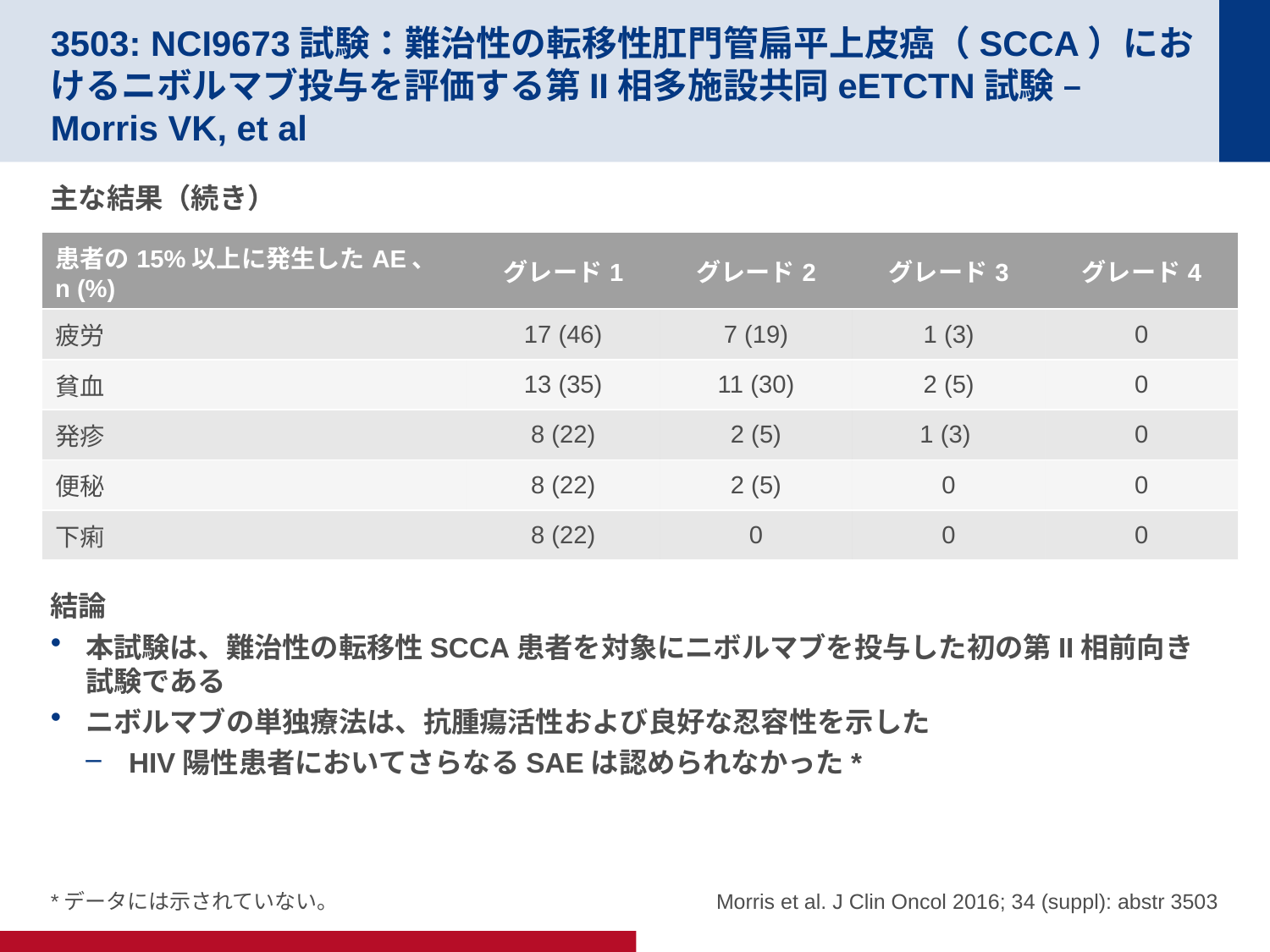

# 3503: NCI9673試験：難治性の転移性肛門管扁平上皮癌（SCCA）におけるニボルマブ投与を評価する第II相多施設共同eETCTN試験 – Morris VK, et al
主な結果（続き）

結論
本試験は、難治性の転移性SCCA患者を対象にニボルマブを投与した初の第II相前向き試験である
ニボルマブの単独療法は、抗腫瘍活性および良好な忍容性を示した
HIV陽性患者においてさらなるSAEは認められなかった*
| 患者の15%以上に発生したAE、n (%) | グレード1 | グレード2 | グレード3 | グレード4 |
| --- | --- | --- | --- | --- |
| 疲労 | 17 (46) | 7 (19) | 1 (3) | 0 |
| 貧血 | 13 (35) | 11 (30) | 2 (5) | 0 |
| 発疹 | 8 (22) | 2 (5) | 1 (3) | 0 |
| 便秘 | 8 (22) | 2 (5) | 0 | 0 |
| 下痢 | 8 (22) | 0 | 0 | 0 |
Morris et al. J Clin Oncol 2016; 34 (suppl): abstr 3503
*データには示されていない。